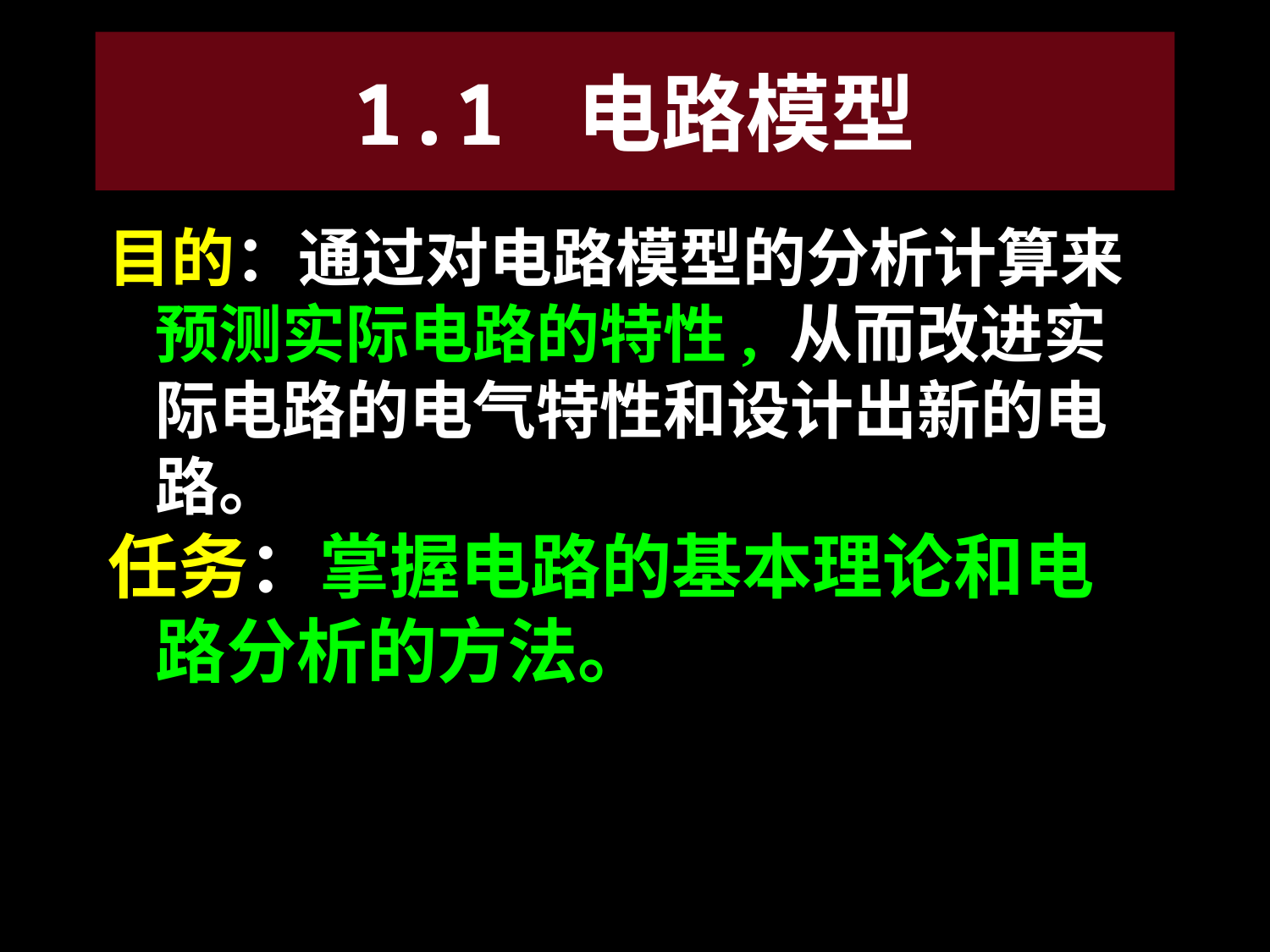

# 1.1 电路模型
目的：通过对电路模型的分析计算来预测实际电路的特性, 从而改进实际电路的电气特性和设计出新的电路。
任务：掌握电路的基本理论和电路分析的方法。